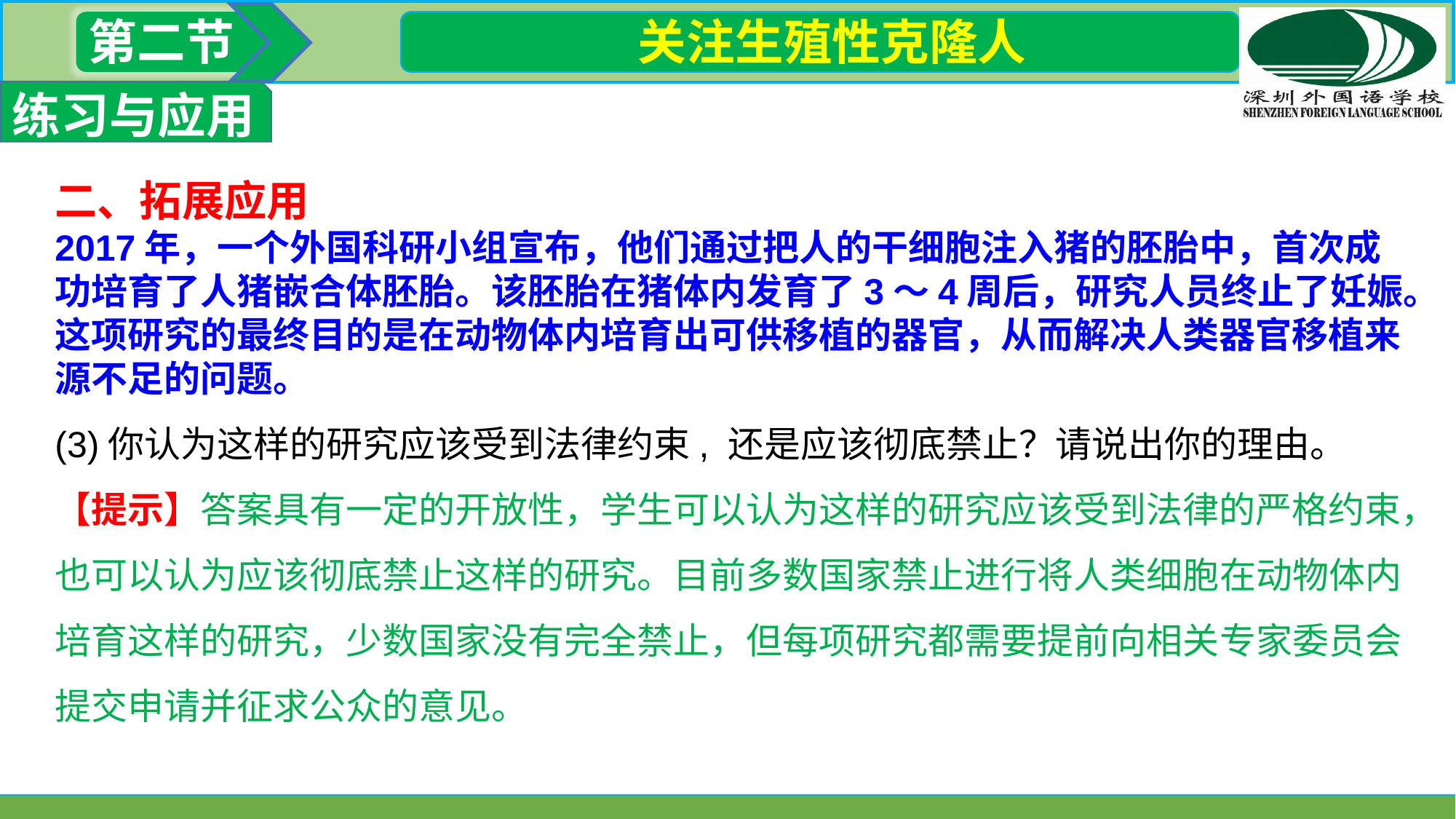

第二节
     关注生殖性克隆人
练习与应用
二、拓展应用
2017年，一个外国科研小组宣布，他们通过把人的干细胞注入猪的胚胎中，首次成功培育了人猪嵌合体胚胎。该胚胎在猪体内发育了3〜4周后，研究人员终止了妊娠。这项研究的最终目的是在动物体内培育出可供移植的器官，从而解决人类器官移植来源不足的问题。
(3)你认为这样的研究应该受到法律约束, 还是应该彻底禁止？请说出你的理由。
【提示】答案具有一定的开放性，学生可以认为这样的研究应该受到法律的严格约束，也可以认为应该彻底禁止这样的研究。目前多数国家禁止进行将人类细胞在动物体内培育这样的研究，少数国家没有完全禁止，但每项研究都需要提前向相关专家委员会提交申请并征求公众的意见。